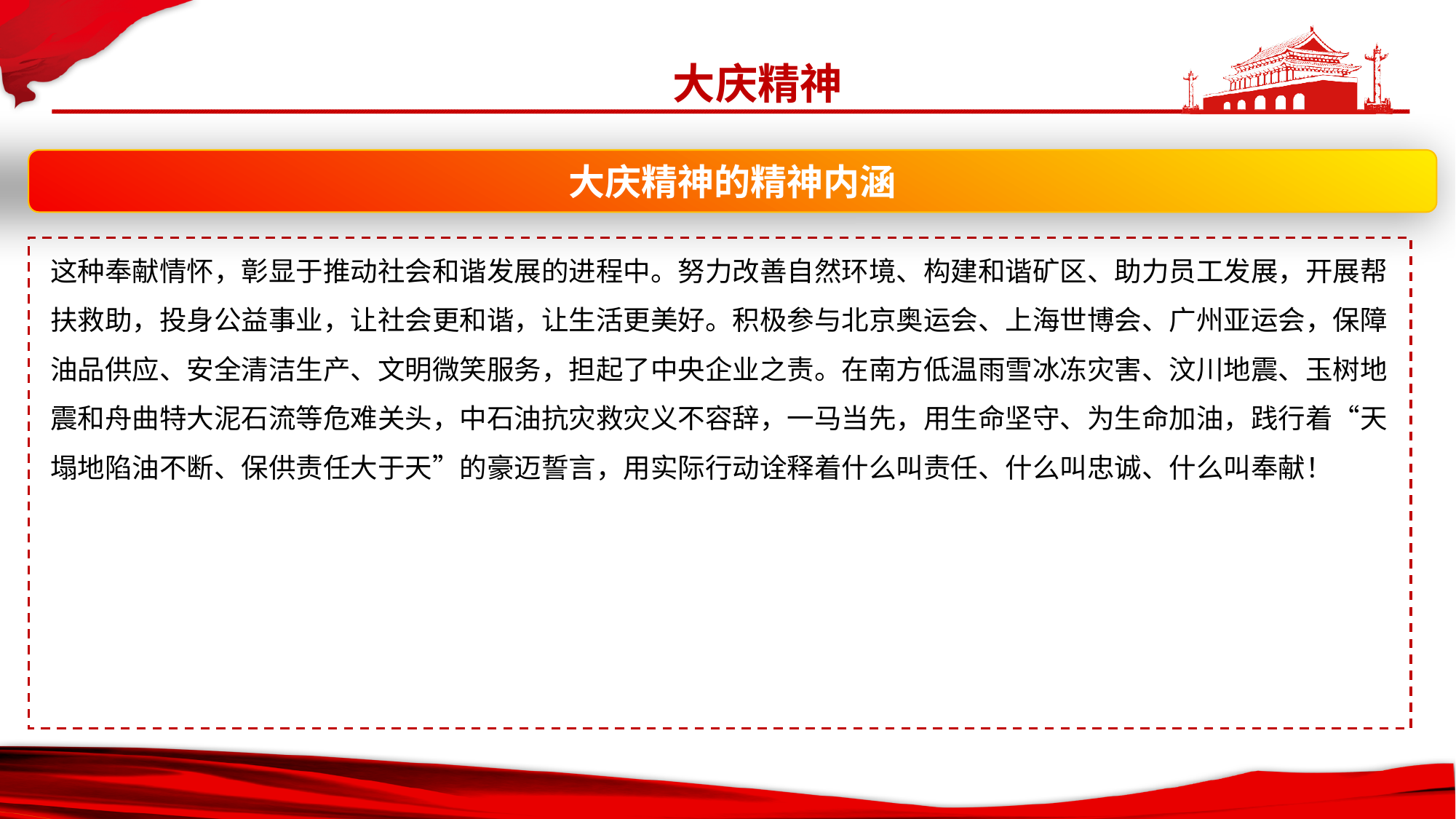

大庆精神
大庆精神的精神内涵
这种奉献情怀，彰显于推动社会和谐发展的进程中。努力改善自然环境、构建和谐矿区、助力员工发展，开展帮扶救助，投身公益事业，让社会更和谐，让生活更美好。积极参与北京奥运会、上海世博会、广州亚运会，保障油品供应、安全清洁生产、文明微笑服务，担起了中央企业之责。在南方低温雨雪冰冻灾害、汶川地震、玉树地震和舟曲特大泥石流等危难关头，中石油抗灾救灾义不容辞，一马当先，用生命坚守、为生命加油，践行着“天塌地陷油不断、保供责任大于天”的豪迈誓言，用实际行动诠释着什么叫责任、什么叫忠诚、什么叫奉献！